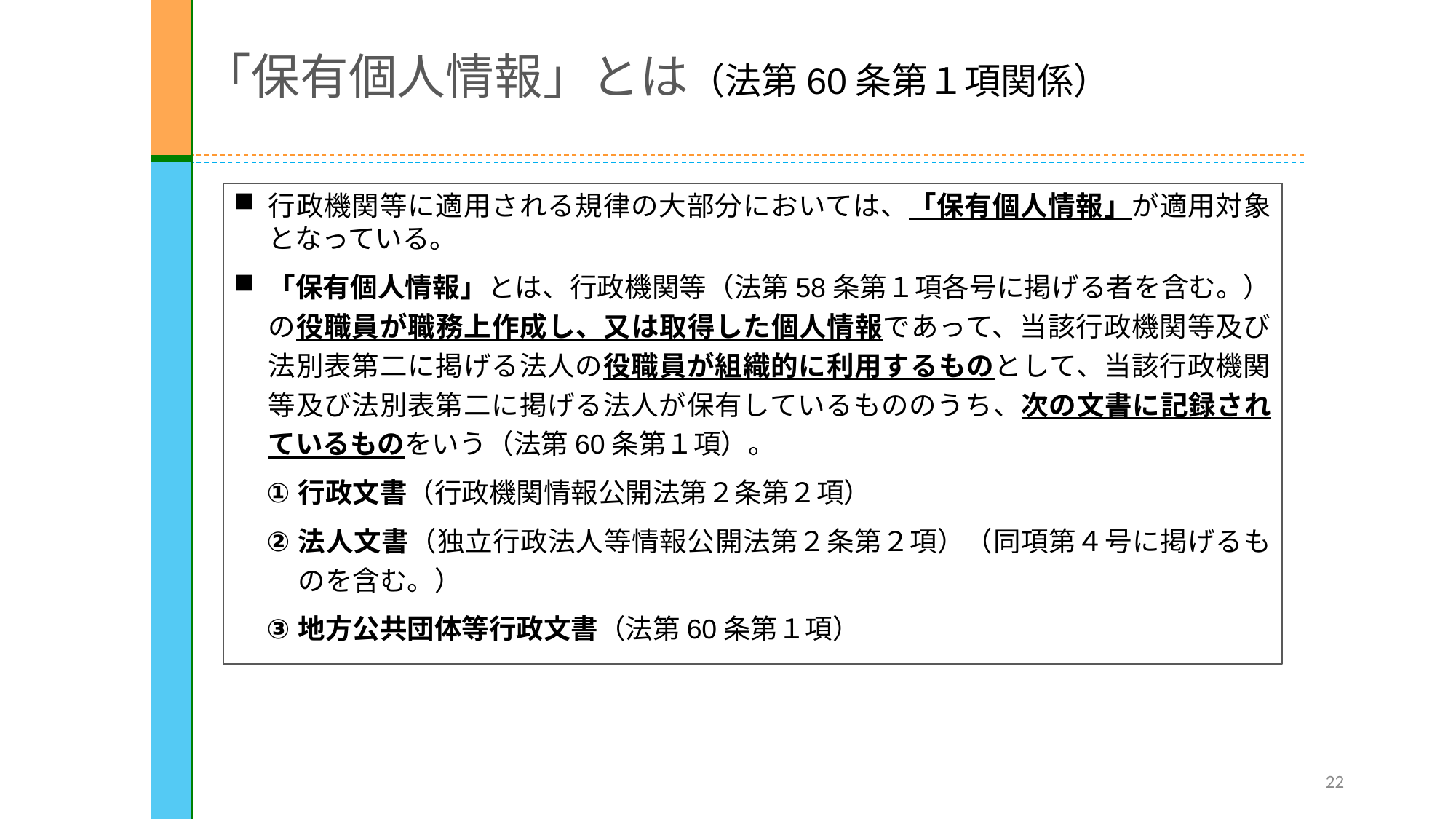

# 「保有個人情報」とは（法第60条第１項関係）

行政機関等に適用される規律の大部分においては、「保有個人情報」が適用対象となっている。
「保有個人情報」とは、行政機関等（法第58条第１項各号に掲げる者を含む。）の役職員が職務上作成し、又は取得した個人情報であって、当該行政機関等及び法別表第二に掲げる法人の役職員が組織的に利用するものとして、当該行政機関等及び法別表第二に掲げる法人が保有しているもののうち、次の文書に記録されているものをいう（法第60条第１項）。
行政文書（行政機関情報公開法第２条第２項）
法人文書（独立行政法人等情報公開法第２条第２項）（同項第４号に掲げるものを含む。）
地方公共団体等行政文書（法第60条第１項）

22